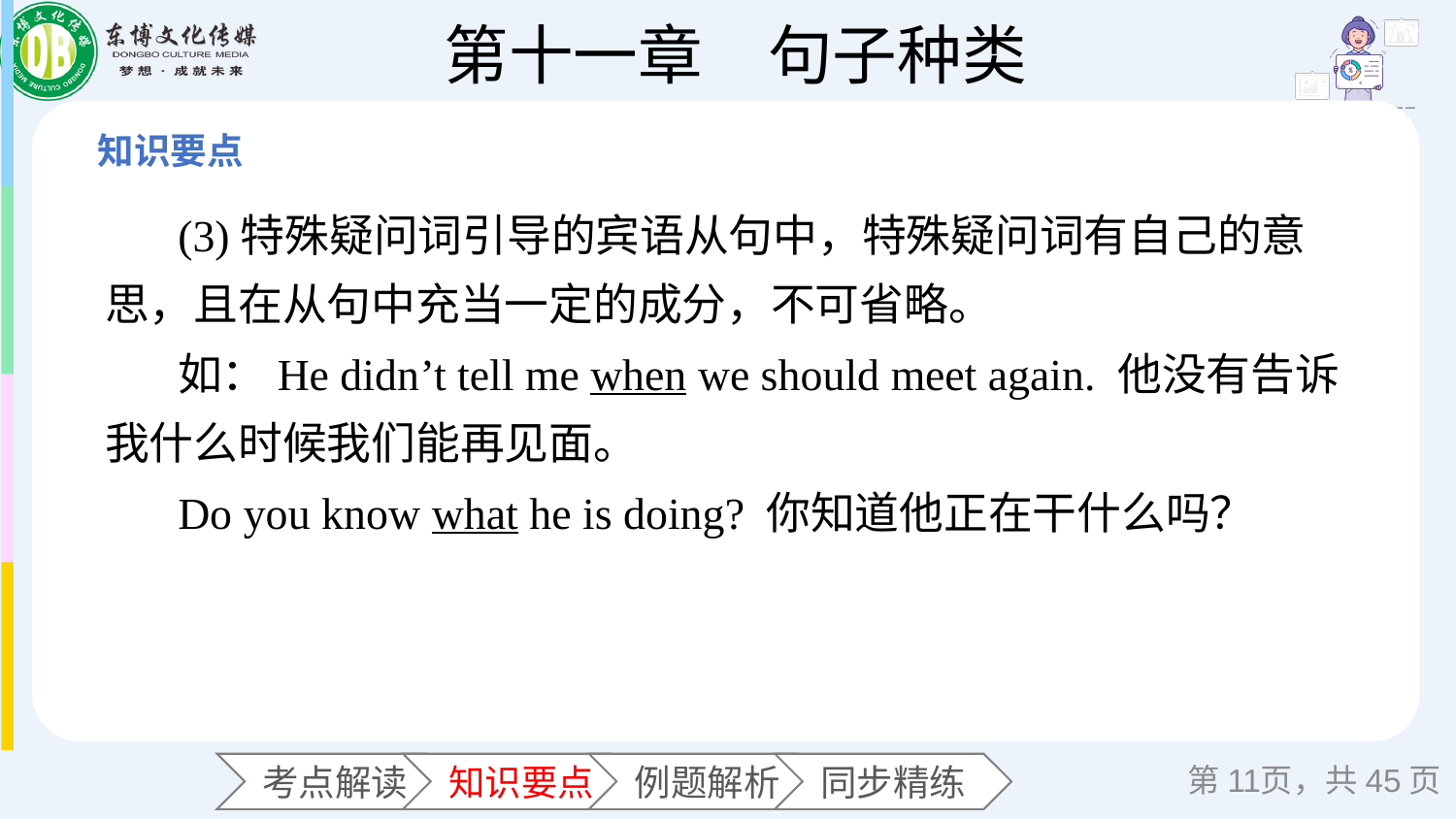

(3)特殊疑问词引导的宾语从句中，特殊疑问词有自己的意思，且在从句中充当一定的成分，不可省略。
如：He didn’t tell me when we should meet again. 他没有告诉我什么时候我们能再见面。
Do you know what he is doing? 你知道他正在干什么吗？

第11页，共45页